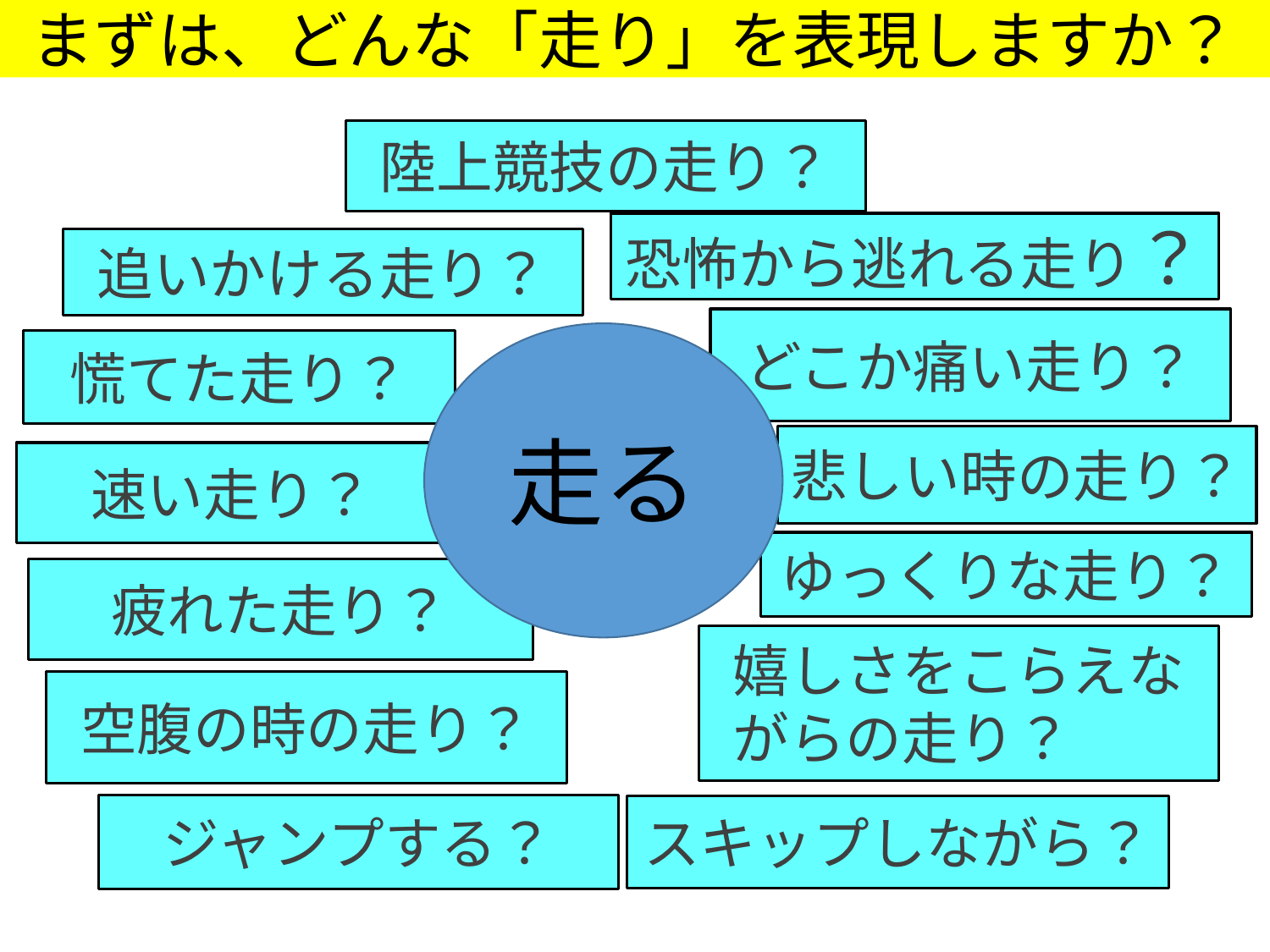

まずは、どんな「走り」を表現しますか？
陸上競技の走り？
恐怖から逃れる走り？
追いかける走り？
どこか痛い走り？
走る
慌てた走り？
悲しい時の走り？
速い走り？
ゆっくりな走り？
疲れた走り？
嬉しさをこらえながらの走り？
空腹の時の走り？
ジャンプする？
スキップしながら？